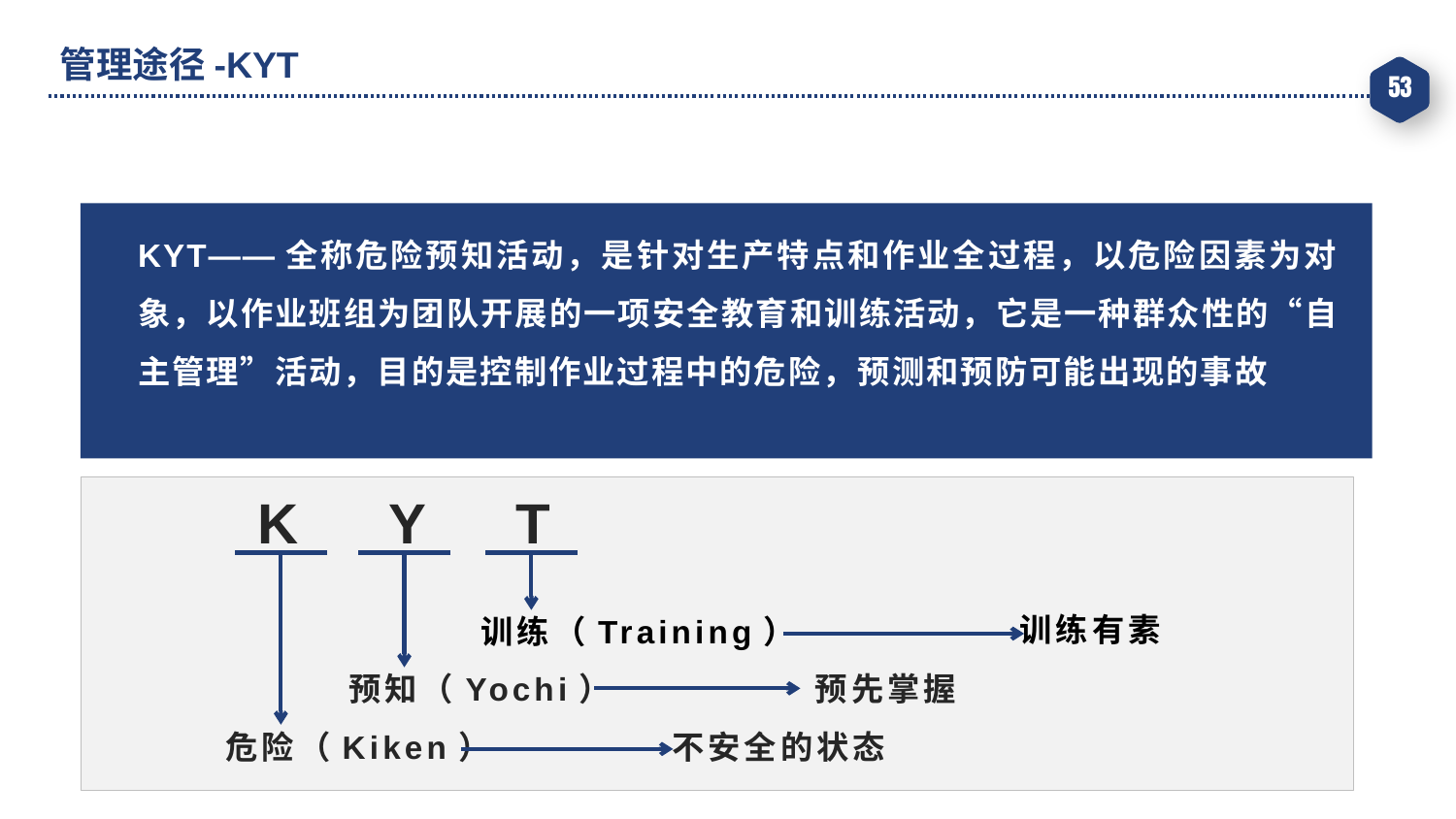

管理途径-KYT

KYT——全称危险预知活动，是针对生产特点和作业全过程，以危险因素为对象，以作业班组为团队开展的一项安全教育和训练活动，它是一种群众性的“自主管理”活动，目的是控制作业过程中的危险，预测和预防可能出现的事故

K     Y     T
训练有素
训练（Training）
预知（Yochi）
预先掌握
危险（Kiken）
不安全的状态